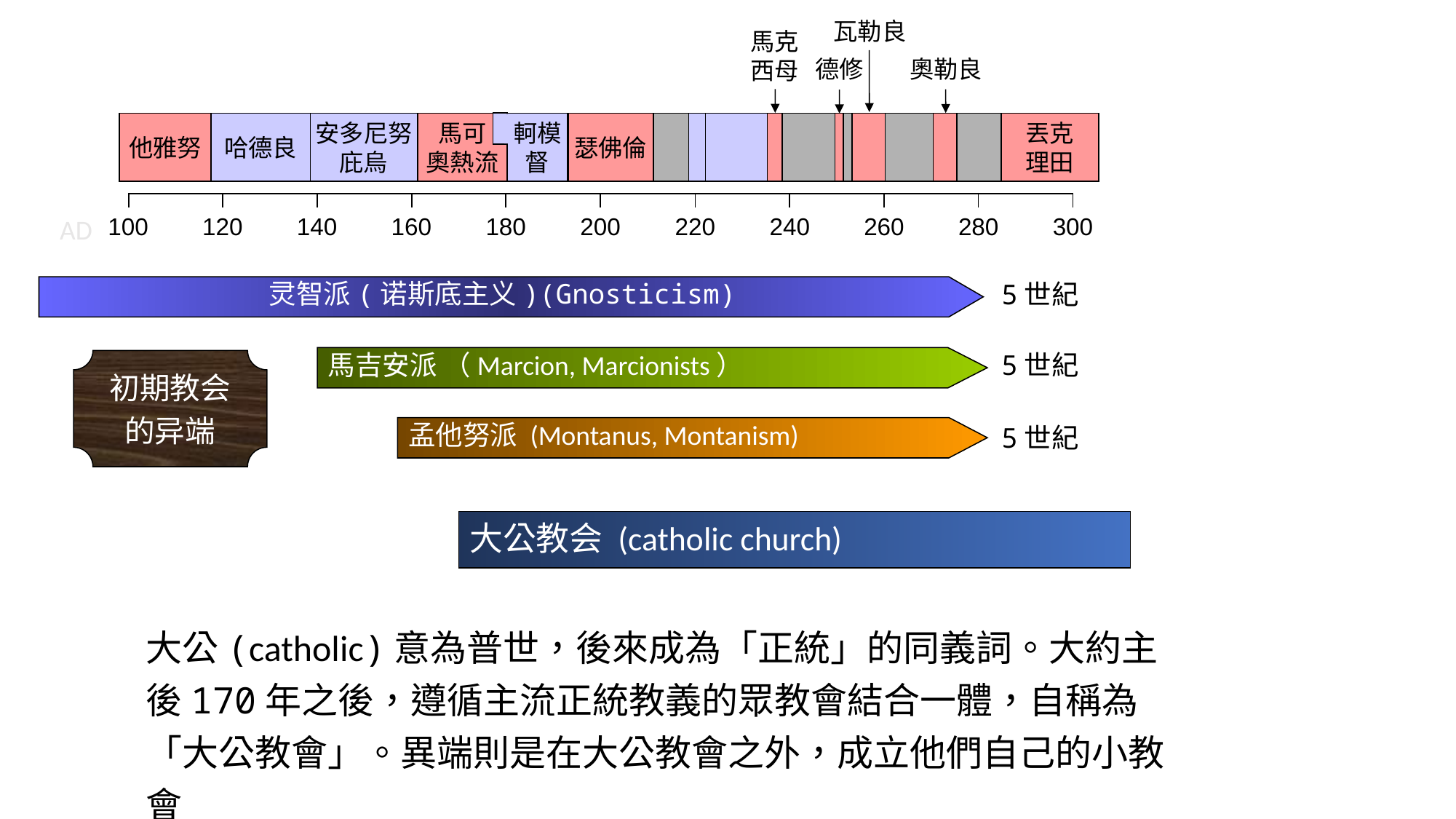

瓦勒良
馬克
西母
奧勒良
德修

他雅努
哈德良
安多尼努
庇烏
馬可
奧熱流
軻模
督

瑟佛倫

丟克
理田

|  |  |  |  |  |  |  |  |  |  |
| --- | --- | --- | --- | --- | --- | --- | --- | --- | --- |
AD
| 100 | 120 | 140 | 160 | 180 | 200 | 220 | 240 | 260 | 280 | 300 |
| --- | --- | --- | --- | --- | --- | --- | --- | --- | --- | --- |
5世紀
灵智派(诺斯底主义)(Gnosticism)
5世紀
馬吉安派 （Marcion, Marcionists）
初期教会
的异端
5世紀
孟他努派 (Montanus, Montanism)
大公教会 (catholic church)
大公(catholic)意為普世，後來成為「正統」的同義詞。大約主後170年之後，遵循主流正統教義的眾教會結合一體，自稱為「大公教會」。異端則是在大公教會之外，成立他們自己的小教會